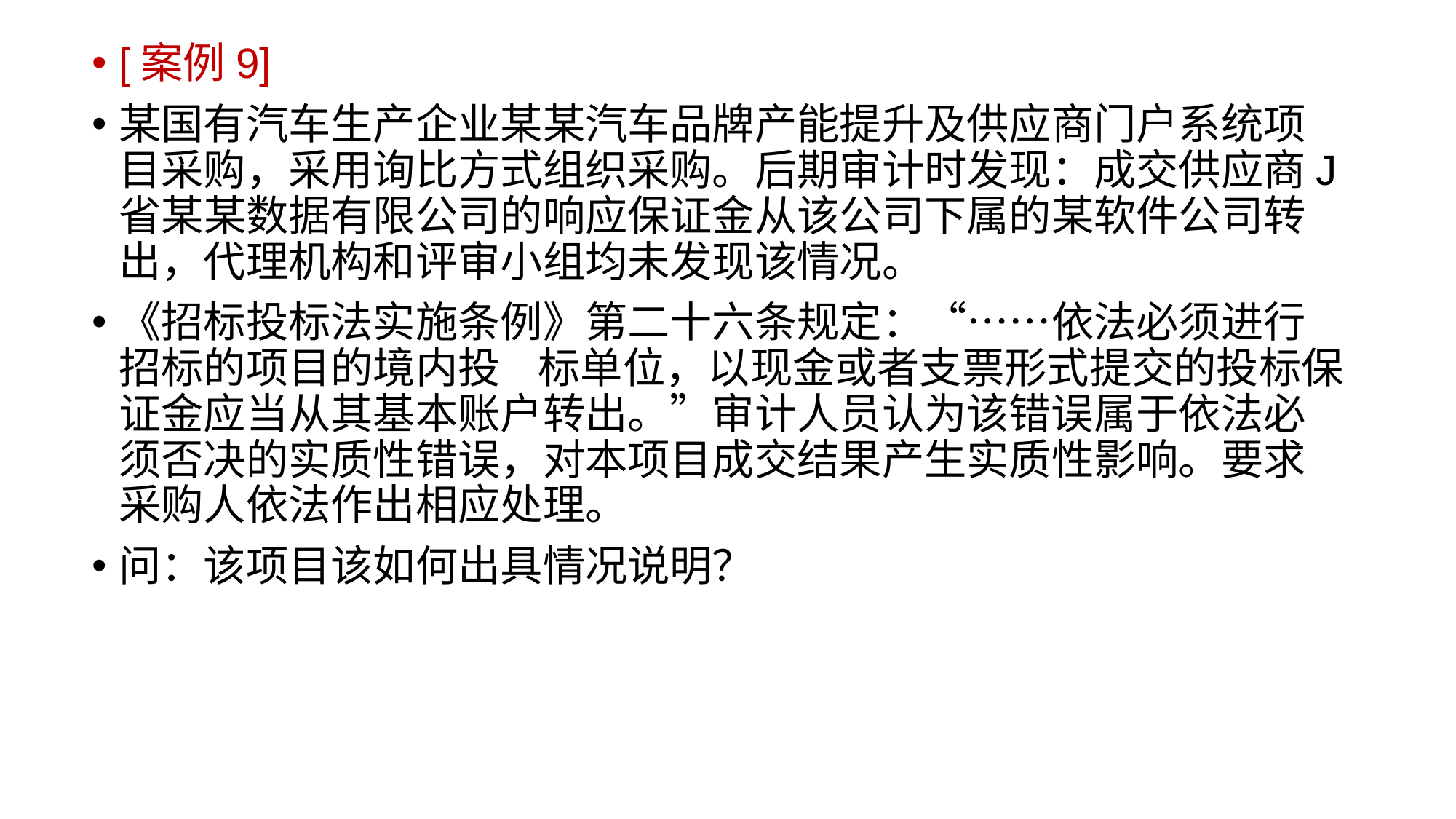

[案例9]
某国有汽车生产企业某某汽车品牌产能提升及供应商门户系统项目采购，采用询比方式组织采购。后期审计时发现：成交供应商J省某某数据有限公司的响应保证金从该公司下属的某软件公司转出，代理机构和评审小组均未发现该情况。
《招标投标法实施条例》第二十六条规定：“……依法必须进行招标的项目的境内投    标单位，以现金或者支票形式提交的投标保证金应当从其基本账户转出。”审计人员认为该错误属于依法必须否决的实质性错误，对本项目成交结果产生实质性影响。要求采购人依法作出相应处理。
问：该项目该如何出具情况说明？